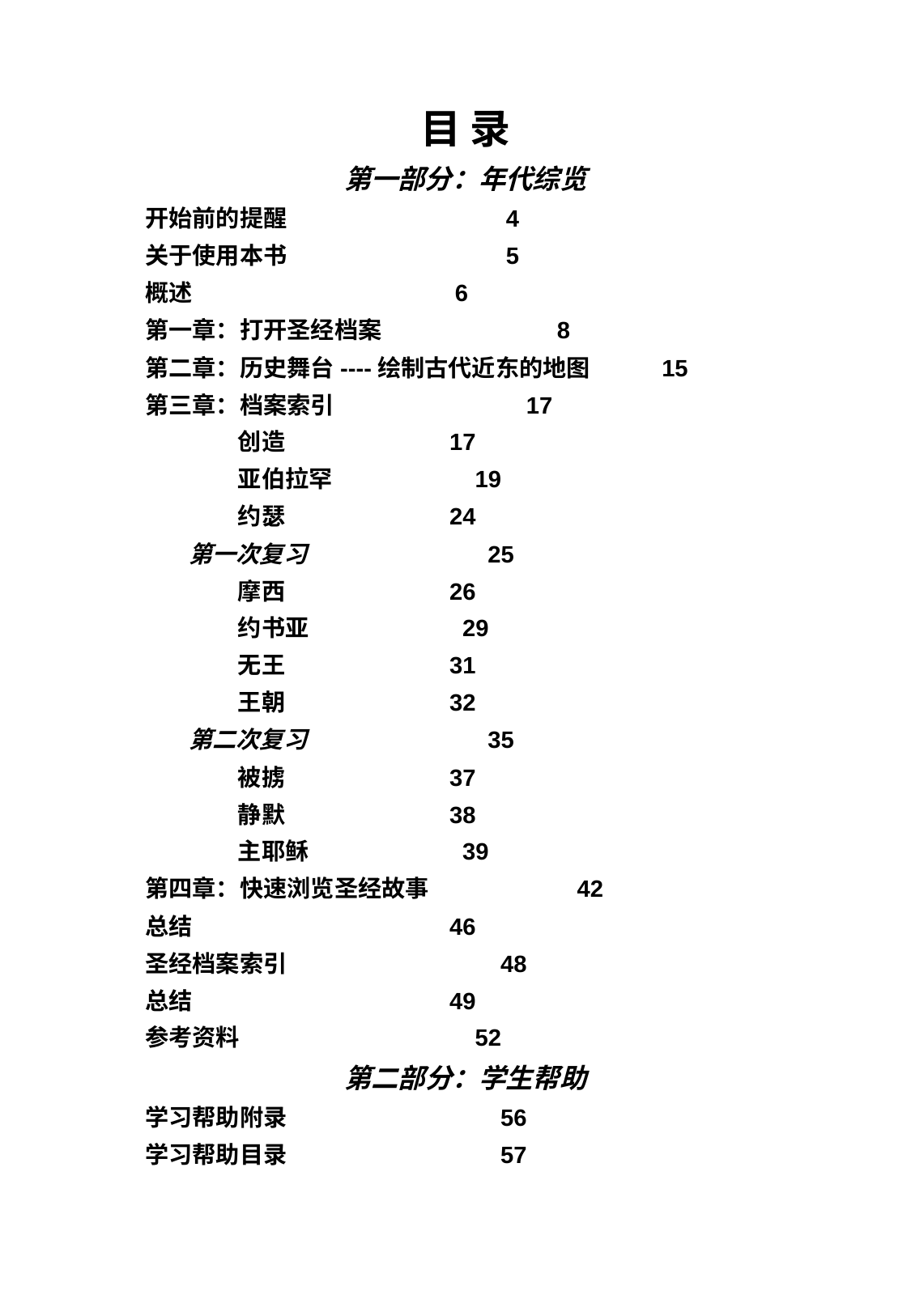

目 录
第一部分：年代综览
   开始前的提醒                                       4
   关于使用本书                                       5
   概述                                               6
   第一章：打开圣经档案                               8
   第二章：历史舞台----绘制古代近东的地图            15
   第三章：档案索引                                  17
                    创造                             17
                    亚伯拉罕                         19
                    约瑟                             24
           第一次复习                                25
                    摩西                             26
                    约书亚                           29
                    无王                             31
                    王朝                             32
           第二次复习                                35
                    被掳                             37
                    静默                             38
                    主耶稣                           39
   第四章：快速浏览圣经故事                          42
   总结                                              46
   圣经档案索引                                      48
   总结                                              49
   参考资料                                          52
第二部分：学生帮助
   学习帮助附录                                      56
   学习帮助目录                                      57